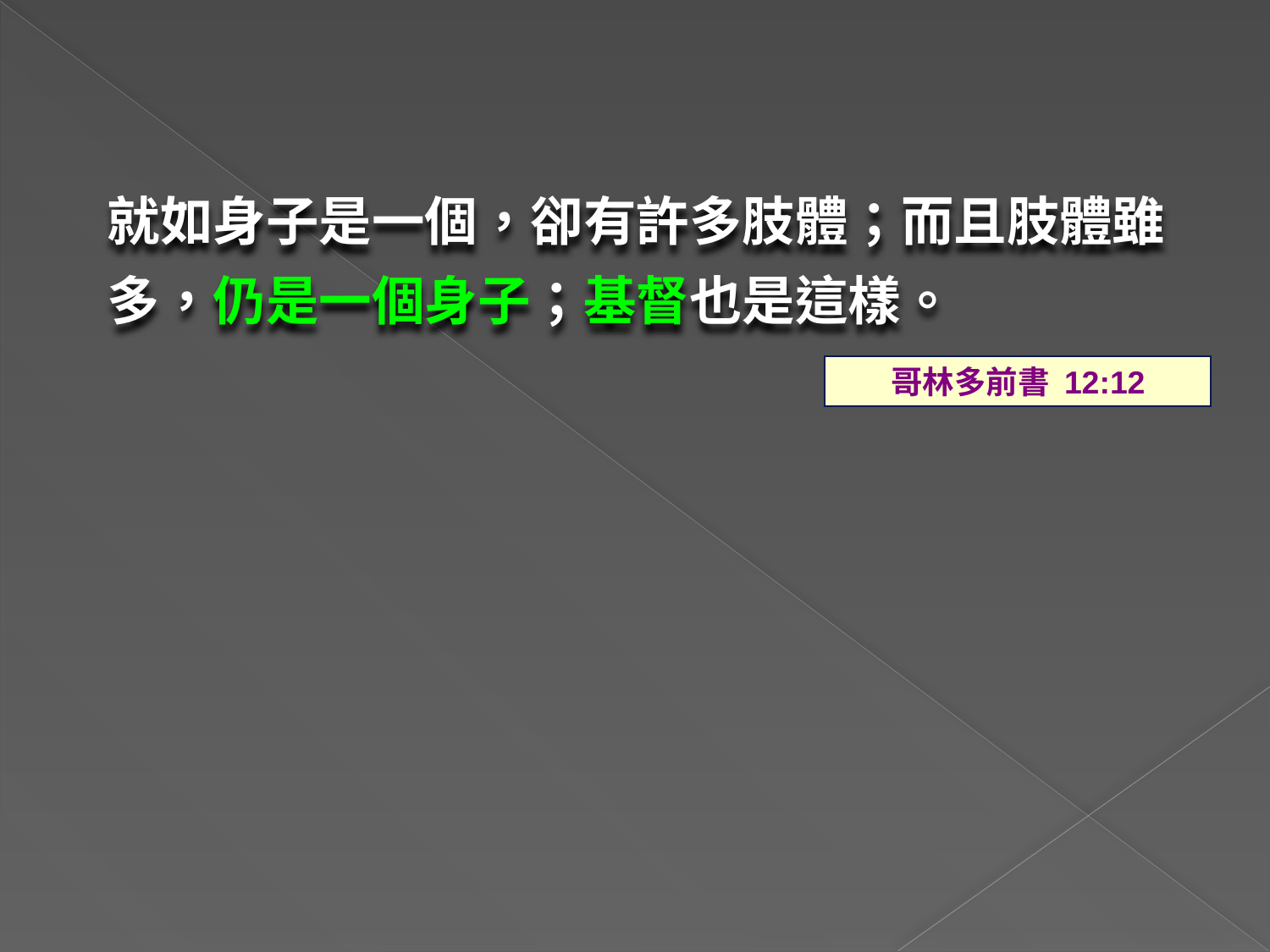

就如身子是一個，卻有許多肢體；而且肢體雖多，仍是一個身子；基督也是這樣。
哥林多前書 12:12